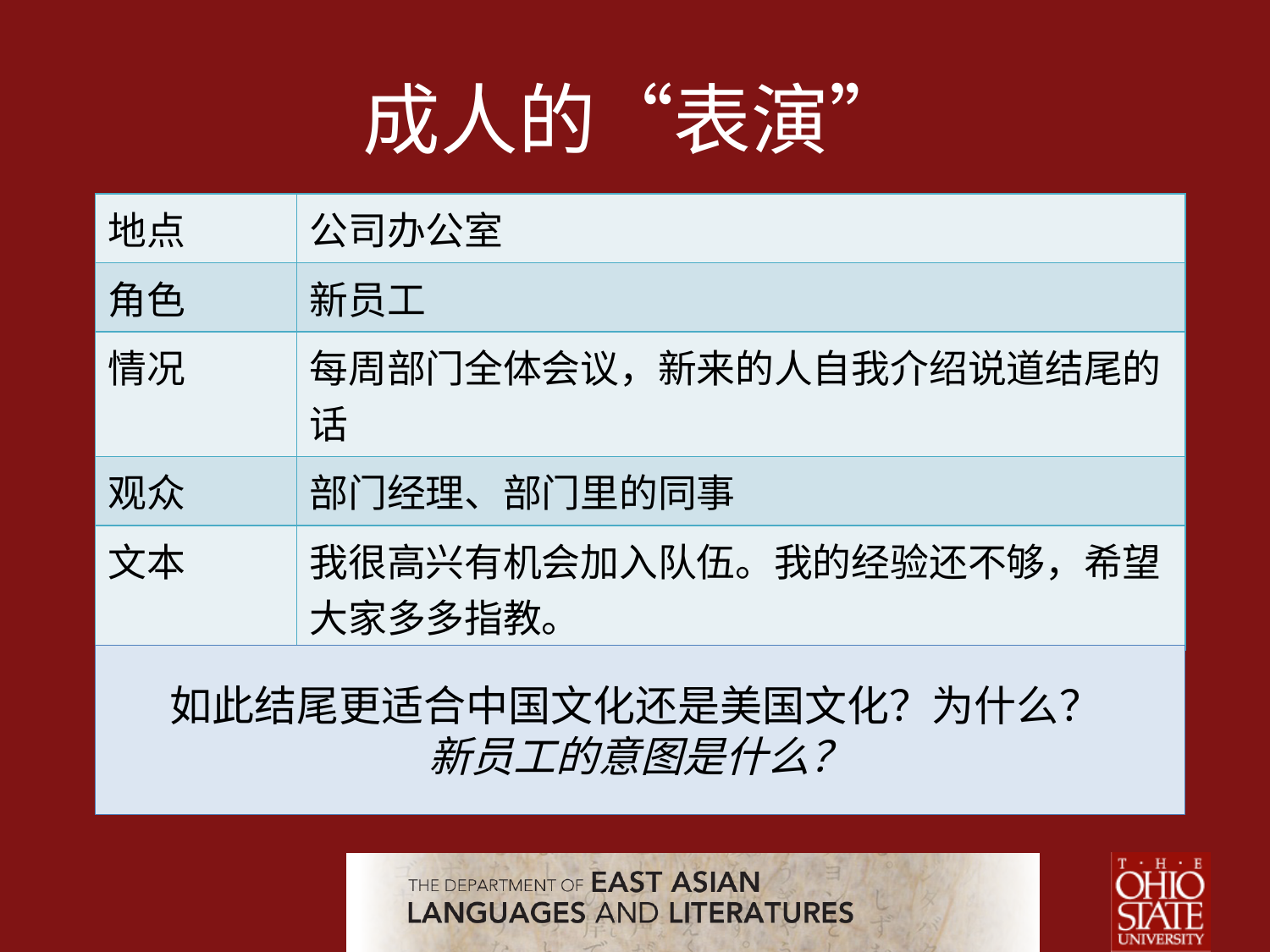

# 成人的“表演”
| 地点 | 公司办公室 |
| --- | --- |
| 角色 | 新员工 |
| 情况 | 每周部门全体会议，新来的人自我介绍说道结尾的话 |
| 观众 | 部门经理、部门里的同事 |
| 文本 | 我很高兴有机会加入队伍。我的经验还不够，希望大家多多指教。 |
如此结尾更适合中国文化还是美国文化？为什么？
新员工的意图是什么？